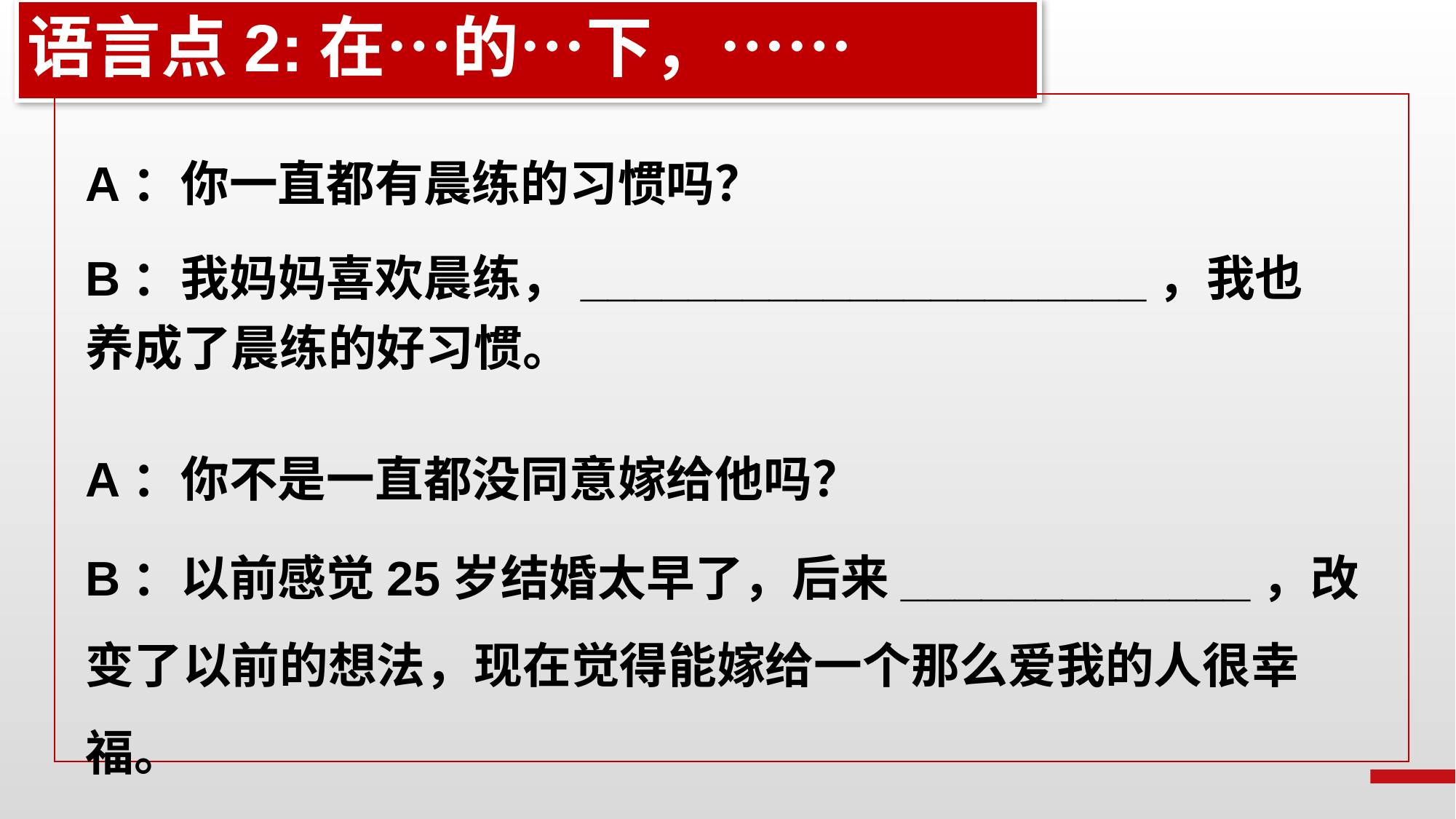

语言点2:在…的…下，……

A：你一直都有晨练的习惯吗？
B：我妈妈喜欢晨练，_____________________，我也养成了晨练的好习惯。
A：你不是一直都没同意嫁给他吗？
B：以前感觉25岁结婚太早了，后来_____________，改变了以前的想法，现在觉得能嫁给一个那么爱我的人很幸福。